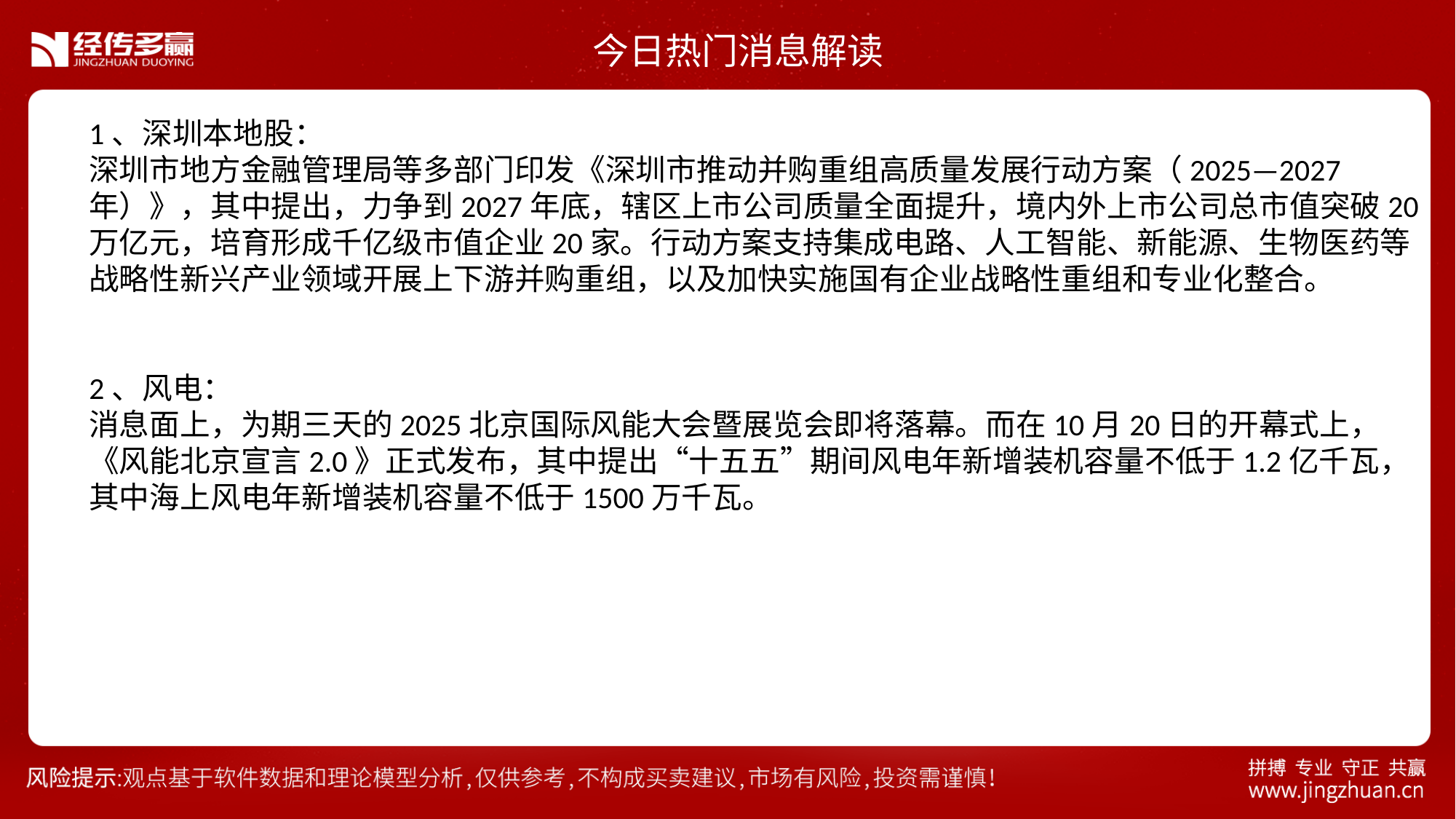

今日热门消息解读
1、深圳本地股：
深圳市地方金融管理局等多部门印发《深圳市推动并购重组高质量发展行动方案（2025—2027年）》，其中提出，力争到2027年底，辖区上市公司质量全面提升，境内外上市公司总市值突破20万亿元，培育形成千亿级市值企业20家。行动方案支持集成电路、人工智能、新能源、生物医药等战略性新兴产业领域开展上下游并购重组，以及加快实施国有企业战略性重组和专业化整合。

2、风电：
消息面上，为期三天的2025北京国际风能大会暨展览会即将落幕。而在10月20日的开幕式上，《风能北京宣言2.0》正式发布，其中提出“十五五”期间风电年新增装机容量不低于1.2亿千瓦，其中海上风电年新增装机容量不低于1500万千瓦。